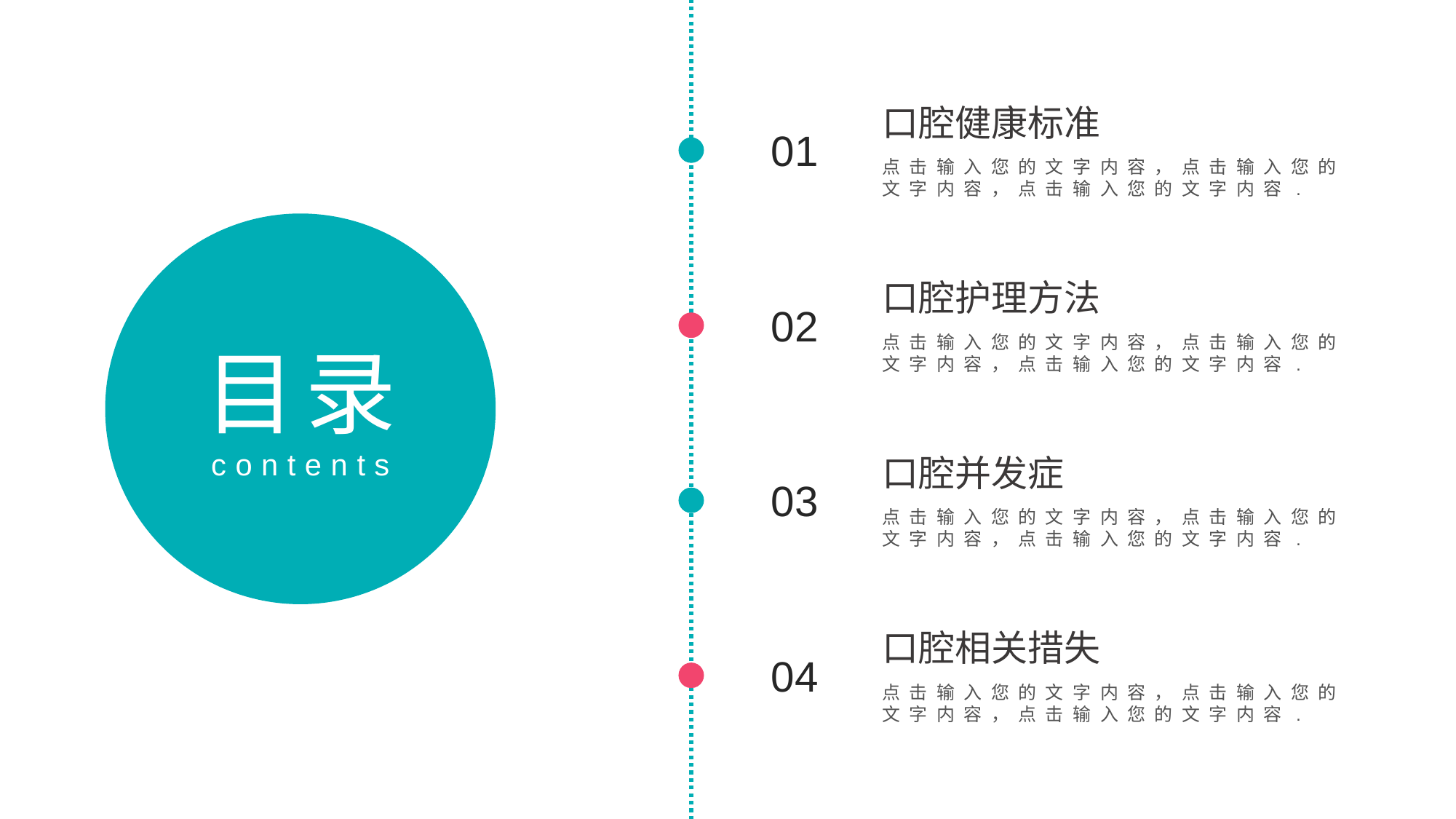

口腔健康标准
点击输入您的文字内容，点击输入您的文字内容，点击输入您的文字内容.
01

目录
contents
口腔护理方法
点击输入您的文字内容，点击输入您的文字内容，点击输入您的文字内容.
02

口腔并发症
点击输入您的文字内容，点击输入您的文字内容，点击输入您的文字内容.
03

口腔相关措失
点击输入您的文字内容，点击输入您的文字内容，点击输入您的文字内容.
04